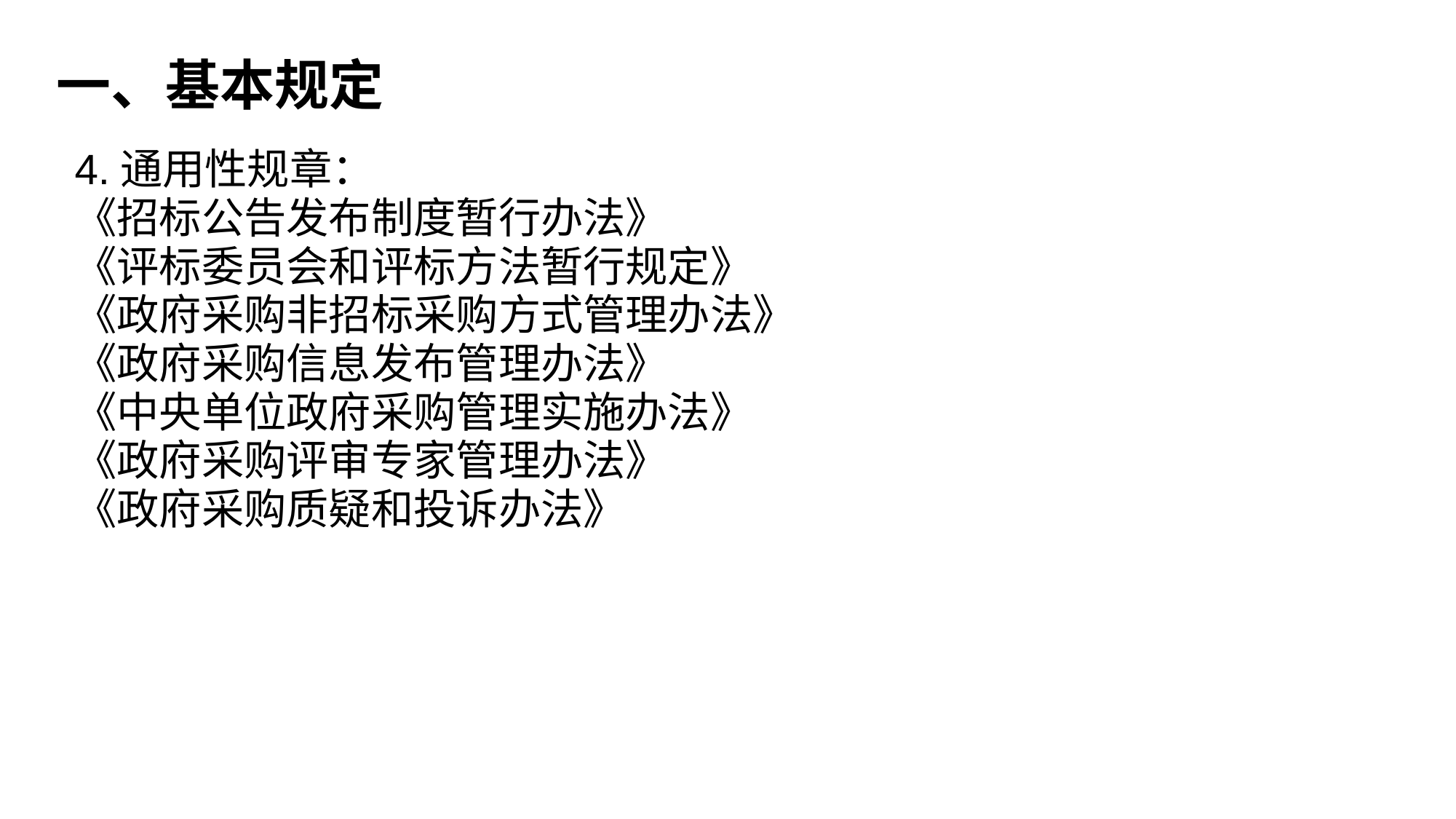

一、基本规定
4.通用性规章：
《招标公告发布制度暂行办法》
《评标委员会和评标方法暂行规定》
《政府采购非招标采购方式管理办法》
《政府采购信息发布管理办法》
《中央单位政府采购管理实施办法》
《政府采购评审专家管理办法》
《政府采购质疑和投诉办法》